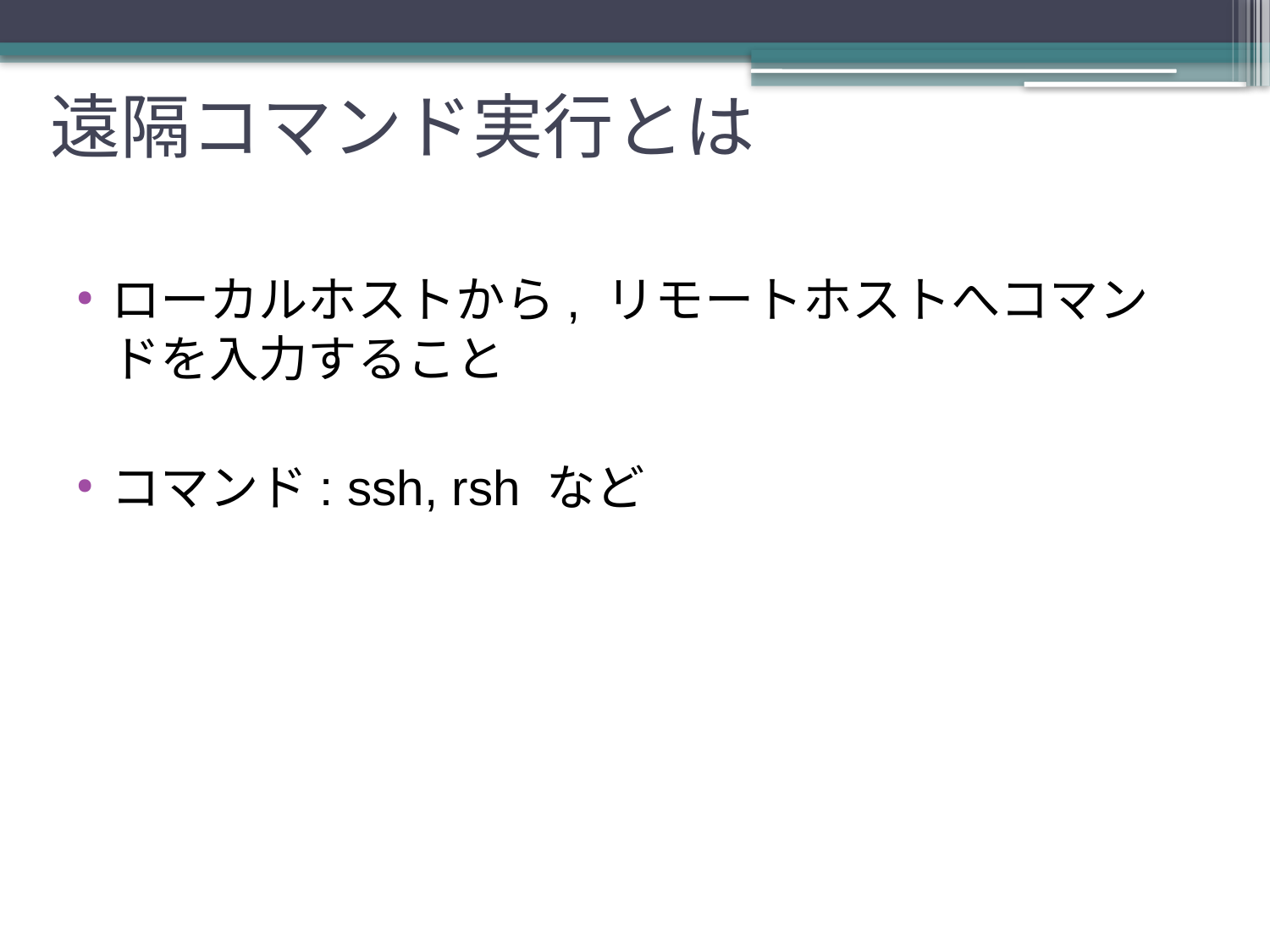

# 遠隔コマンド実行とは
ローカルホストから, リモートホストへコマンドを入力すること

コマンド: ssh, rsh など